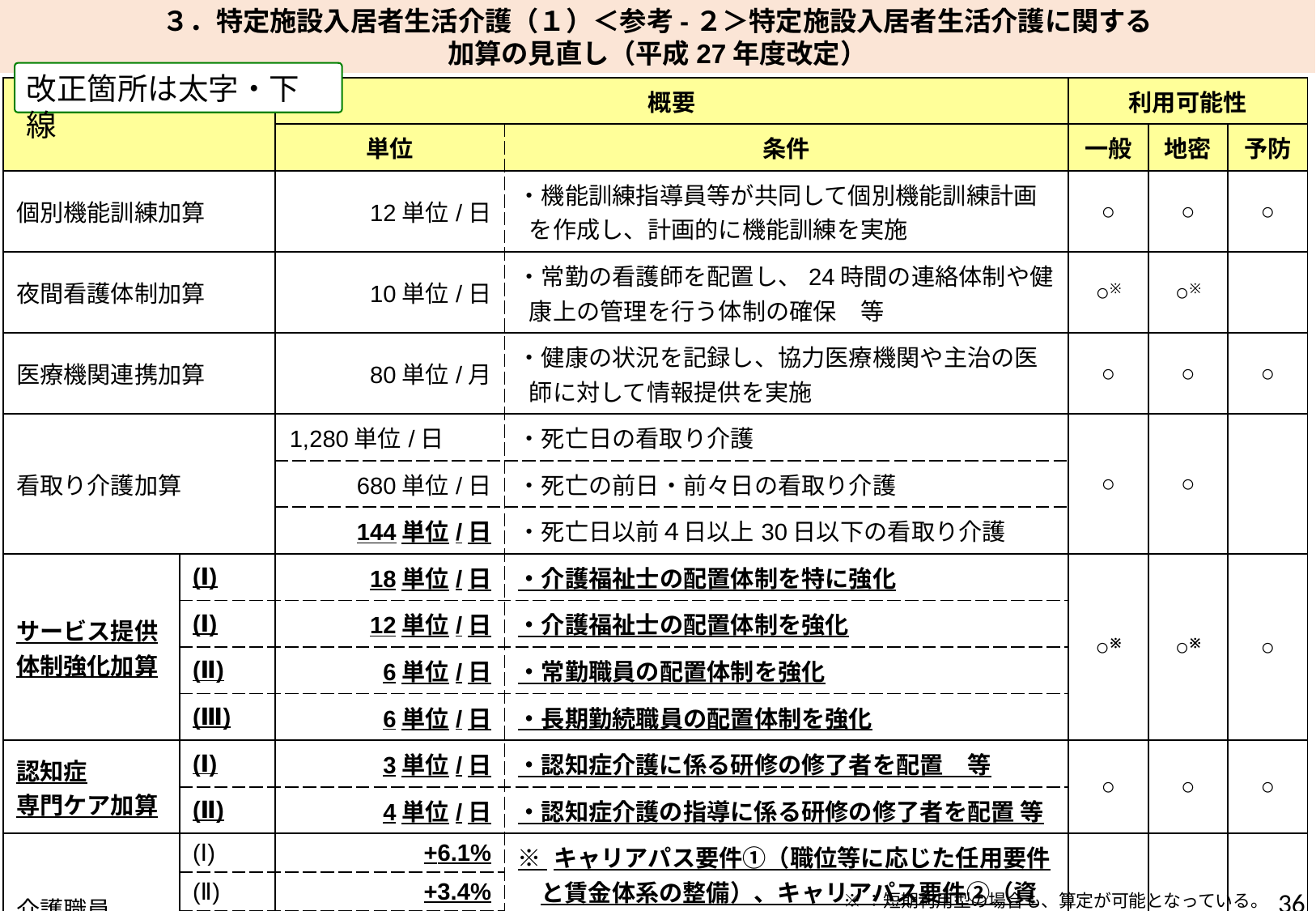

３．特定施設入居者生活介護（１）＜参考-２＞特定施設入居者生活介護に関する
加算の見直し（平成27年度改定）
改正箇所は太字・下線
|  |  | 概要 |  | 利用可能性 |  |  |
| --- | --- | --- | --- | --- | --- | --- |
|  |  | 単位 | 条件 | 一般 | 地密 | 予防 |
| 個別機能訓練加算 |  | 12単位/日 | ・機能訓練指導員等が共同して個別機能訓練計画を作成し、計画的に機能訓練を実施 | ○ | ○ | ○ |
| 夜間看護体制加算 |  | 10単位/日 | ・常勤の看護師を配置し、24時間の連絡体制や健康上の管理を行う体制の確保　等 | ○※ | ○※ |  |
| 医療機関連携加算 |  | 80単位/月 | ・健康の状況を記録し、協力医療機関や主治の医師に対して情報提供を実施 | ○ | ○ | ○ |
| 看取り介護加算 |  | 1,280単位/日 | ・死亡日の看取り介護 | ○ | ○ |  |
|  |  | 680単位/日 | ・死亡の前日・前々日の看取り介護 |  |  |  |
|  |  | 144単位/日 | ・死亡日以前４日以上30日以下の看取り介護 |  |  |  |
| サービス提供体制強化加算 | (Ⅰ) | 18単位/日 | ・介護福祉士の配置体制を特に強化 | ○※ | ○※ | ○ |
|  | (Ⅰ) | 12単位/日 | ・介護福祉士の配置体制を強化 |  |  |  |
|  | (Ⅱ) | 6単位/日 | ・常勤職員の配置体制を強化 |  |  |  |
|  | (Ⅲ) | 6単位/日 | ・長期勤続職員の配置体制を強化 |  |  |  |
| 認知症 専門ケア加算 | (Ⅰ) | 3単位/日 | ・認知症介護に係る研修の修了者を配置　等 | ○ | ○ | ○ |
|  | (Ⅱ) | 4単位/日 | ・認知症介護の指導に係る研修の修了者を配置 等 |  |  |  |
| 介護職員 処遇改善加算 | (Ⅰ) | +6.1% | ※ キャリアパス要件①（職位等に応じた任用要件と賃金体系の整備）、キャリアパス要件②（資質向上に向けた研修機会の確保）、職場環境等要件（旧定量的要件）（賃金改善以外の処遇改善への取組）の適用状況に応じて算定 | ○※ | ○※ | ○ |
|  | (Ⅱ) | +3.4% |  |  |  |  |
|  | (Ⅲ) | +3.06% (Ⅱ×90%) |  |  |  |  |
|  | (Ⅳ) | +2.72% (Ⅱ×80%) |  |  |  |  |
※：短期利用型の場合も、算定が可能となっている。
36